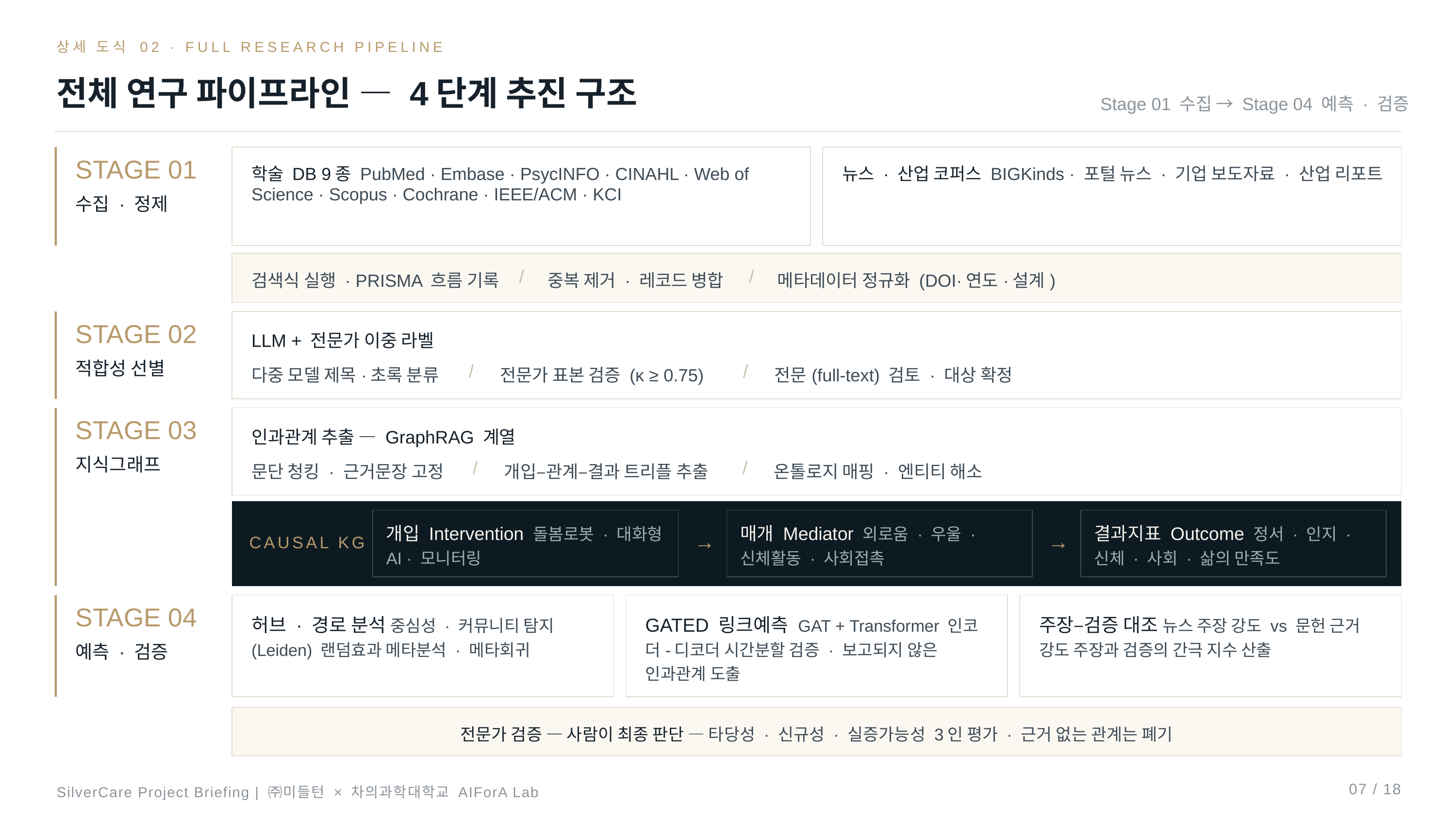

상세 도식 02 · FULL RESEARCH PIPELINE
전체 연구 파이프라인 — 4단계 추진 구조
Stage 01 수집 → Stage 04 예측 · 검증

STAGE 01
학술 DB 9종 PubMed · Embase · PsycINFO · CINAHL · Web of Science · Scopus · Cochrane · IEEE/ACM · KCI
뉴스 · 산업 코퍼스 BIGKinds · 포털 뉴스 · 기업 보도자료 · 산업 리포트
수집 · 정제

검색식 실행 · PRISMA 흐름 기록
/
중복 제거 · 레코드 병합
/
메타데이터 정규화 (DOI·연도·설계)

STAGE 02
LLM + 전문가 이중 라벨
적합성 선별
다중 모델 제목·초록 분류
/
전문가 표본 검증 (κ ≥ 0.75)
/
전문(full-text) 검토 · 대상 확정

STAGE 03
인과관계 추출 — GraphRAG 계열
지식그래프
문단 청킹 · 근거문장 고정
/
개입–관계–결과 트리플 추출
/
온톨로지 매핑 · 엔티티 해소

개입 Intervention 돌봄로봇 · 대화형 AI · 모니터링
매개 Mediator 외로움 · 우울 · 신체활동 · 사회접촉
결과지표 Outcome 정서 · 인지 · 신체 · 사회 · 삶의 만족도
→
→
CAUSAL KG

STAGE 04
허브 · 경로 분석 중심성 · 커뮤니티 탐지(Leiden) 랜덤효과 메타분석 · 메타회귀
GATED 링크예측 GAT + Transformer 인코더-디코더 시간분할 검증 · 보고되지 않은 인과관계 도출
주장–검증 대조 뉴스 주장 강도 vs 문헌 근거 강도 주장과 검증의 간극 지수 산출
예측 · 검증

전문가 검증 — 사람이 최종 판단 — 타당성 · 신규성 · 실증가능성 3인 평가 · 근거 없는 관계는 폐기
SilverCare Project Briefing | ㈜미들턴 × 차의과학대학교 AIForA Lab
07 / 18